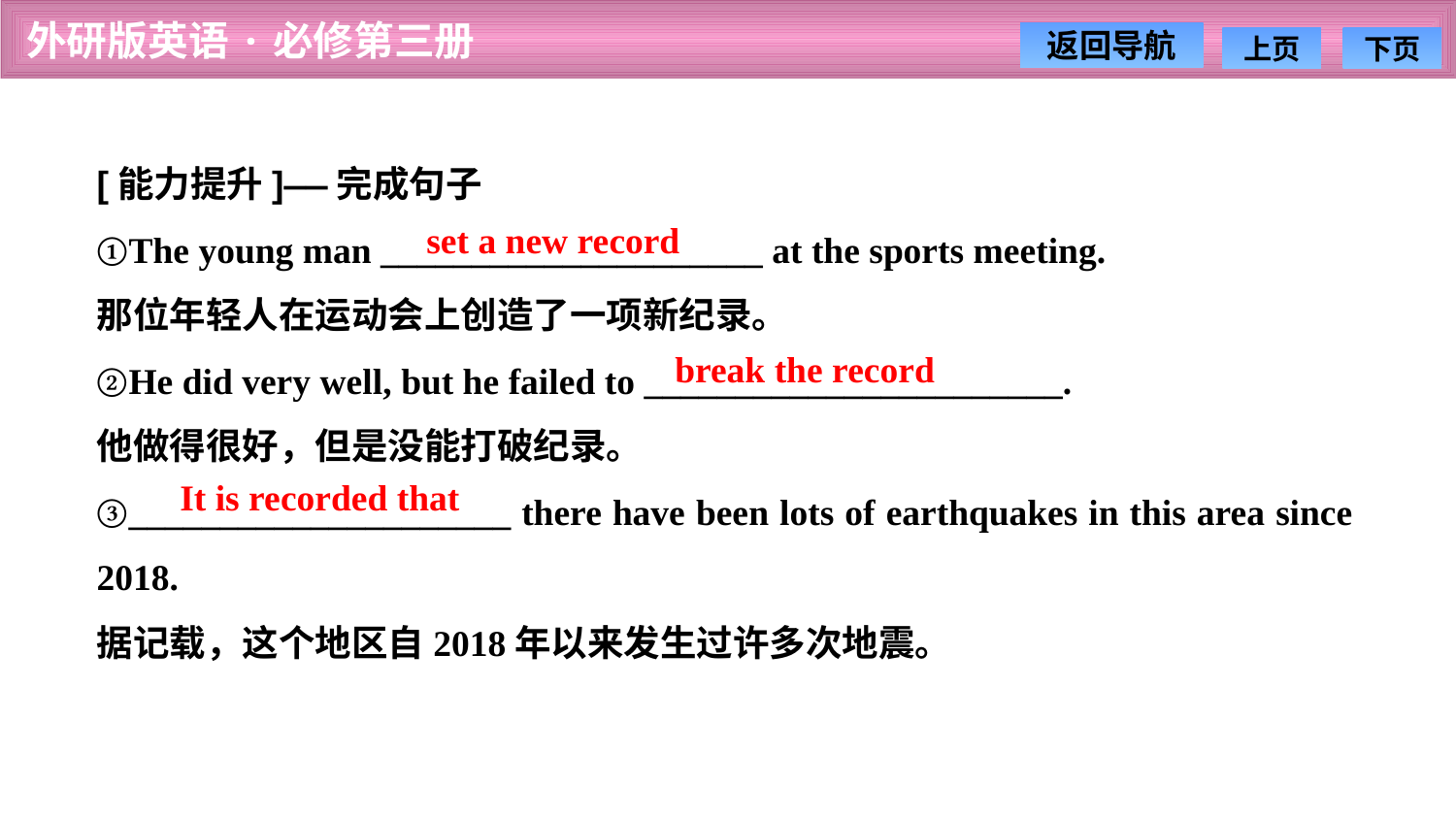

[能力提升]——完成句子
①The young man _____________________ at the sports meeting.
那位年轻人在运动会上创造了一项新纪录。
②He did very well, but he failed to _______________________.
他做得很好，但是没能打破纪录。
③_____________________ there have been lots of earthquakes in this area since 2018.
据记载，这个地区自2018年以来发生过许多次地震。
set a new record
break the record
It is recorded that